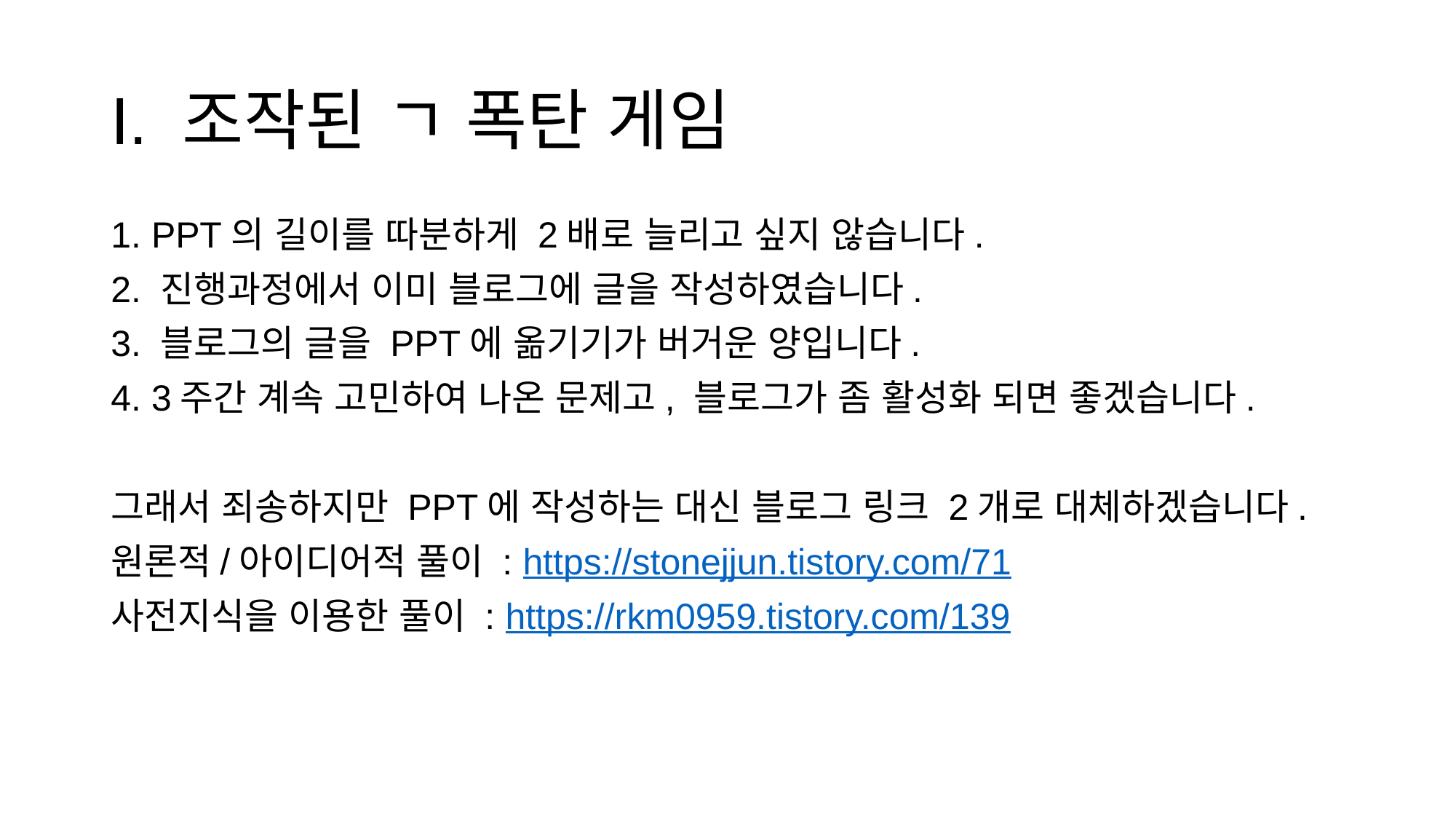

# I. 조작된 ㄱ 폭탄 게임
1. PPT의 길이를 따분하게 2배로 늘리고 싶지 않습니다.
2. 진행과정에서 이미 블로그에 글을 작성하였습니다.
3. 블로그의 글을 PPT에 옮기기가 버거운 양입니다.
4. 3주간 계속 고민하여 나온 문제고, 블로그가 좀 활성화 되면 좋겠습니다.

그래서 죄송하지만 PPT에 작성하는 대신 블로그 링크 2개로 대체하겠습니다.
원론적/아이디어적 풀이 : https://stonejjun.tistory.com/71
사전지식을 이용한 풀이 : https://rkm0959.tistory.com/139